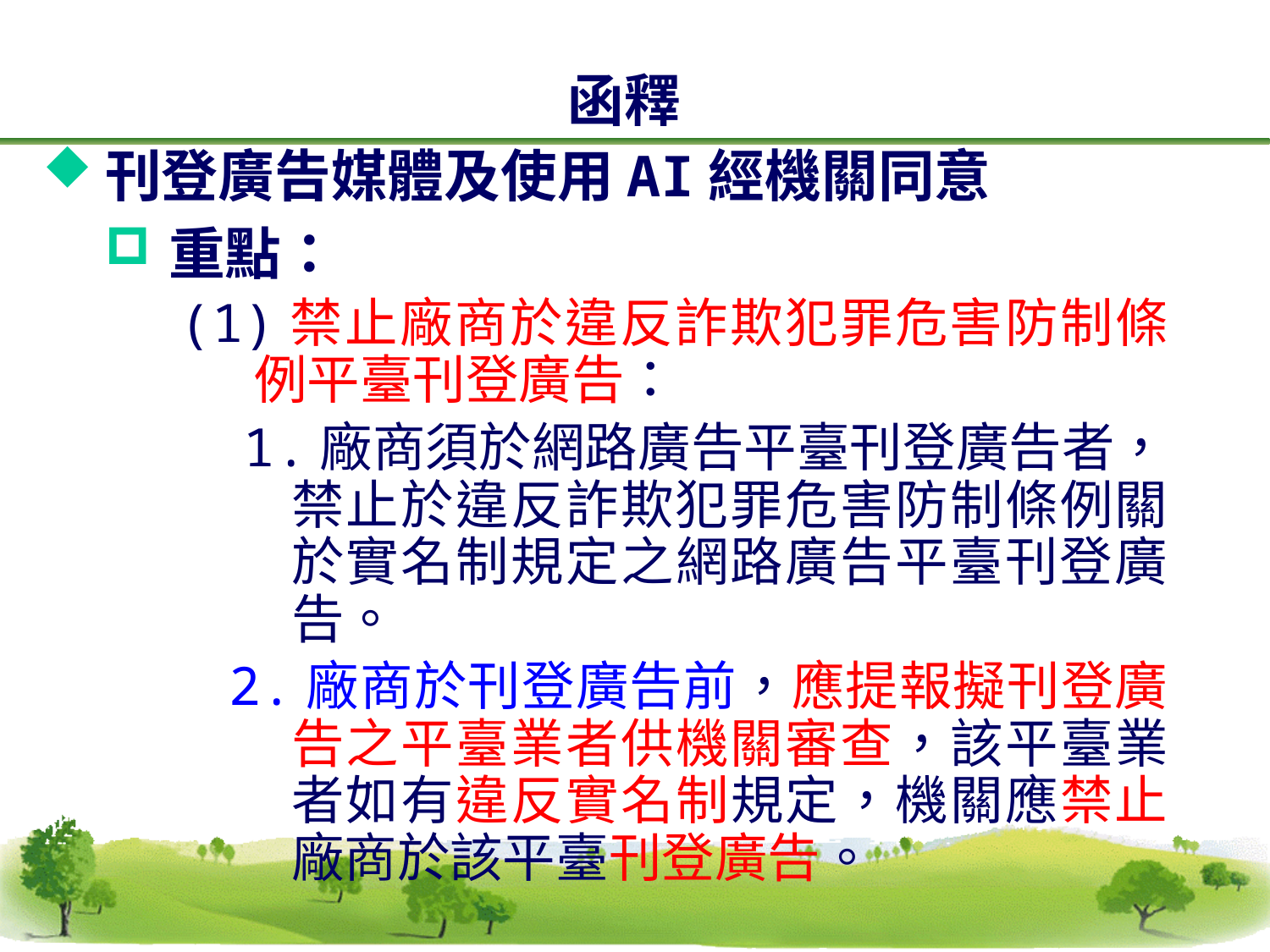

函釋
刊登廣告媒體及使用AI經機關同意
重點：
(1)禁止廠商於違反詐欺犯罪危害防制條例平臺刊登廣告：
  1.廠商須於網路廣告平臺刊登廣告者，禁止於違反詐欺犯罪危害防制條例關於實名制規定之網路廣告平臺刊登廣告。
2.廠商於刊登廣告前，應提報擬刊登廣告之平臺業者供機關審查，該平臺業者如有違反實名制規定，機關應禁止廠商於該平臺刊登廣告。